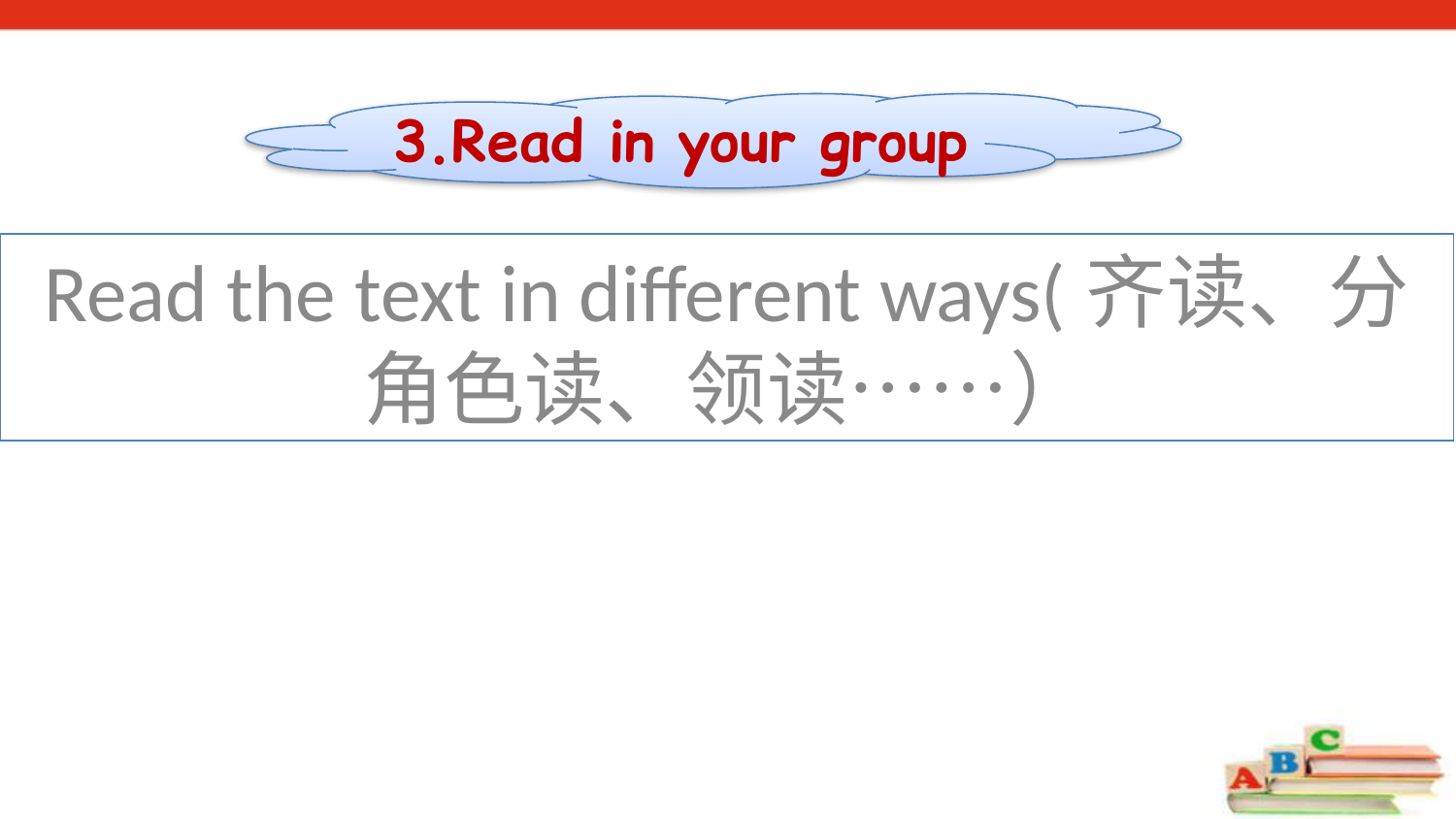

3.Read in your group

Read the text in different ways(齐读、分角色读、领读……）